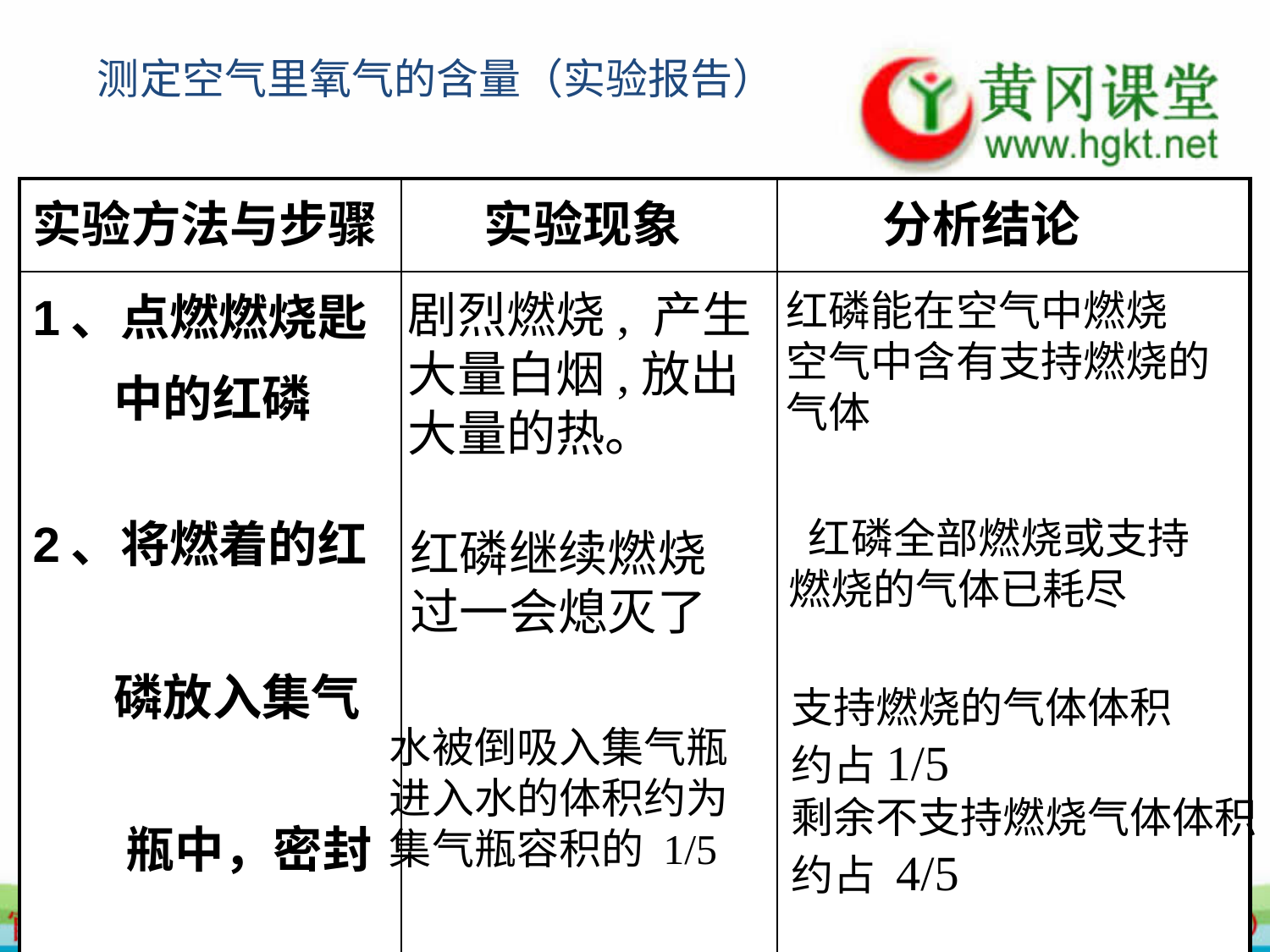

测定空气里氧气的含量（实验报告）
| 实验方法与步骤 | 实验现象 | 分析结论 |
| --- | --- | --- |
| 1、点燃燃烧匙 中的红磷 2、将燃着的红 磷放入集气 瓶中，密封 3、冷却至室 温，打开止水夹 |  |  |
剧烈燃烧, 产生
大量白烟,放出
大量的热。
红磷能在空气中燃烧
空气中含有支持燃烧的
气体

 红磷全部燃烧或支持
燃烧的气体已耗尽
红磷继续燃烧
过一会熄灭了

支持燃烧的气体体积
约占1/5
剩余不支持燃烧气体体积
约占 4/5
水被倒吸入集气瓶
进入水的体积约为
集气瓶容积的 1/5